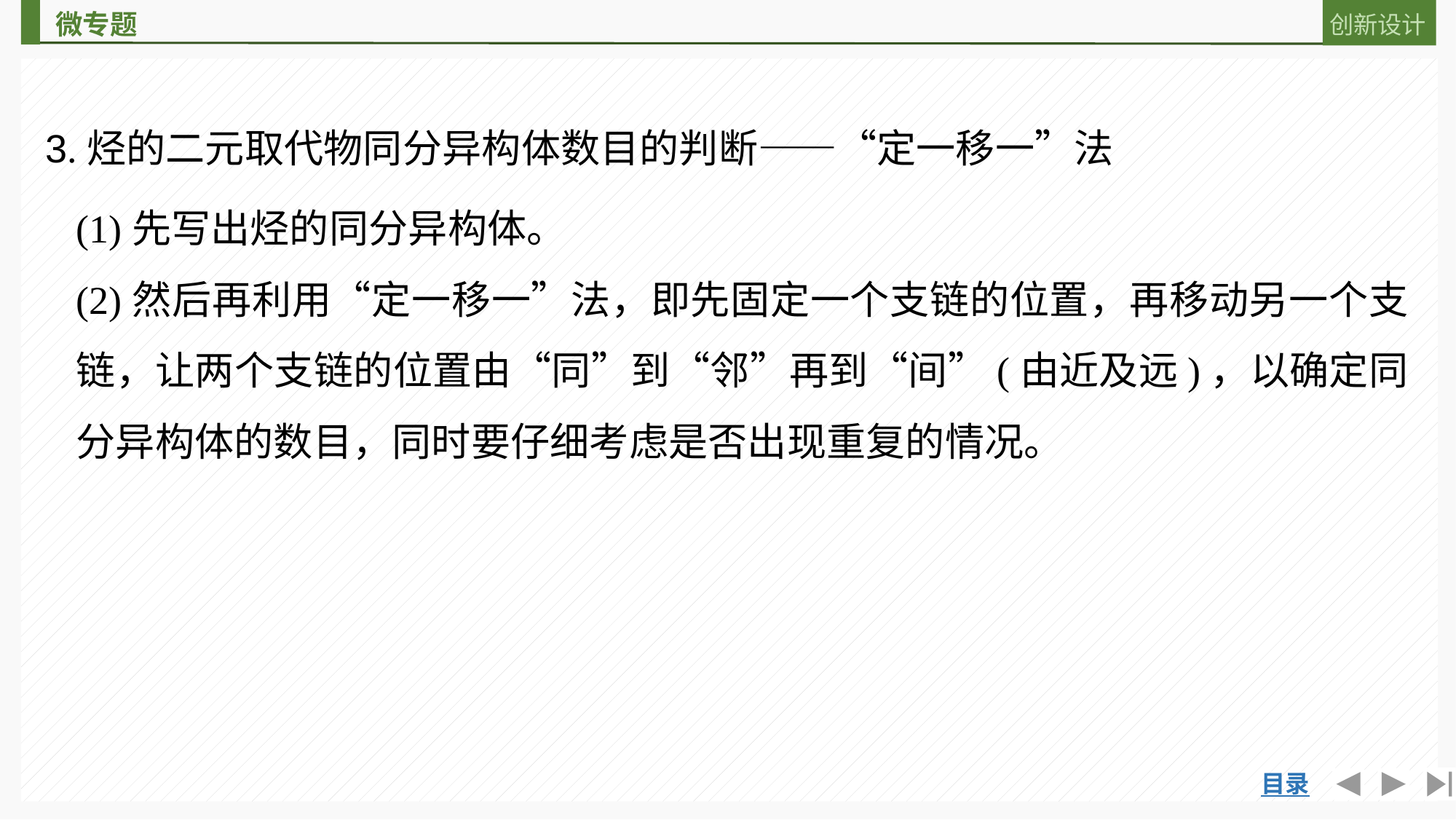

3.烃的二元取代物同分异构体数目的判断——“定一移一”法
(1)先写出烃的同分异构体。
(2)然后再利用“定一移一”法，即先固定一个支链的位置，再移动另一个支链，让两个支链的位置由“同”到“邻”再到“间”(由近及远)，以确定同分异构体的数目，同时要仔细考虑是否出现重复的情况。